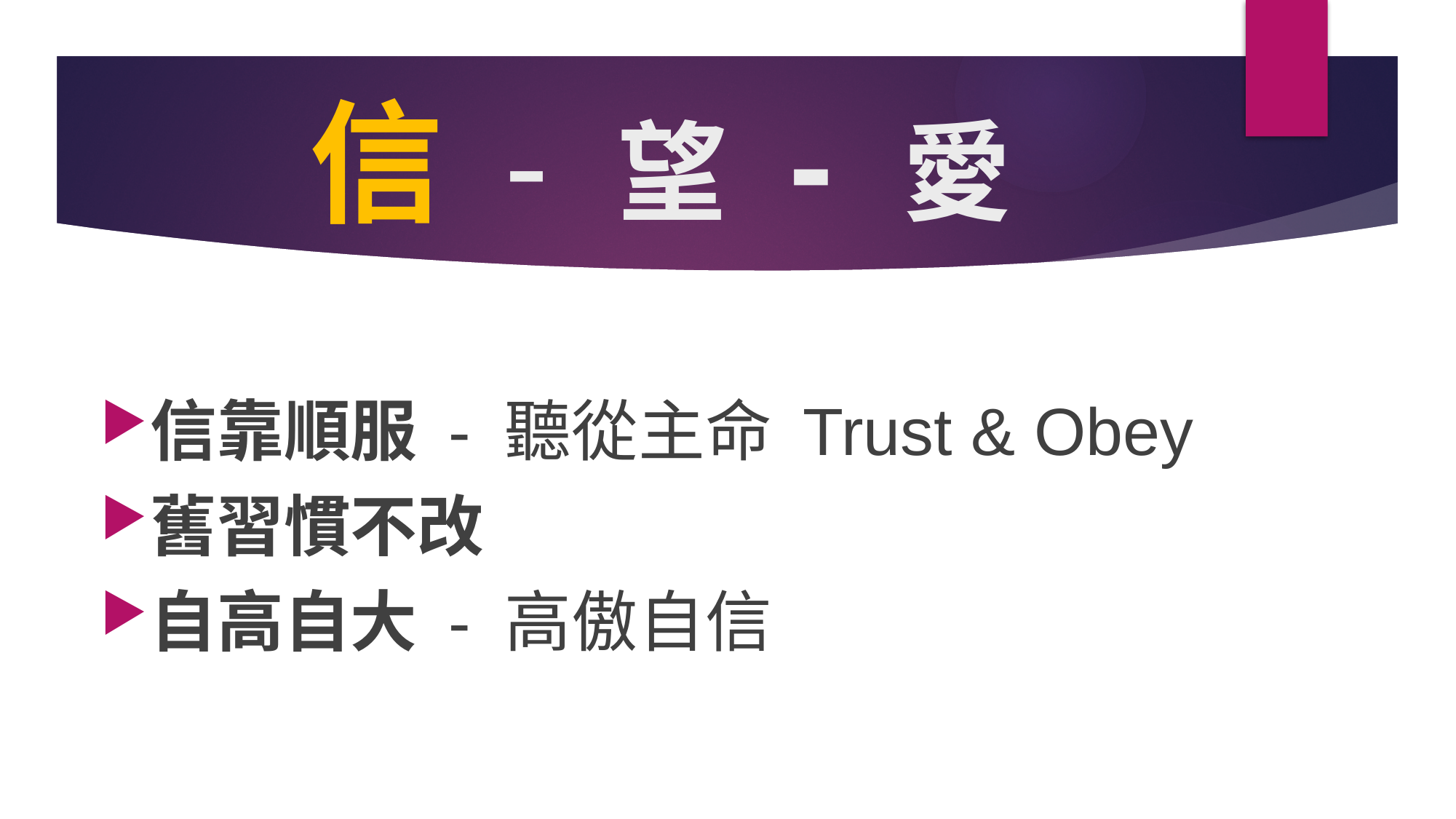

# 信 - 望 - 愛
信靠順服 - 聽從主命 Trust & Obey
舊習慣不改
自高自大 - 高傲自信